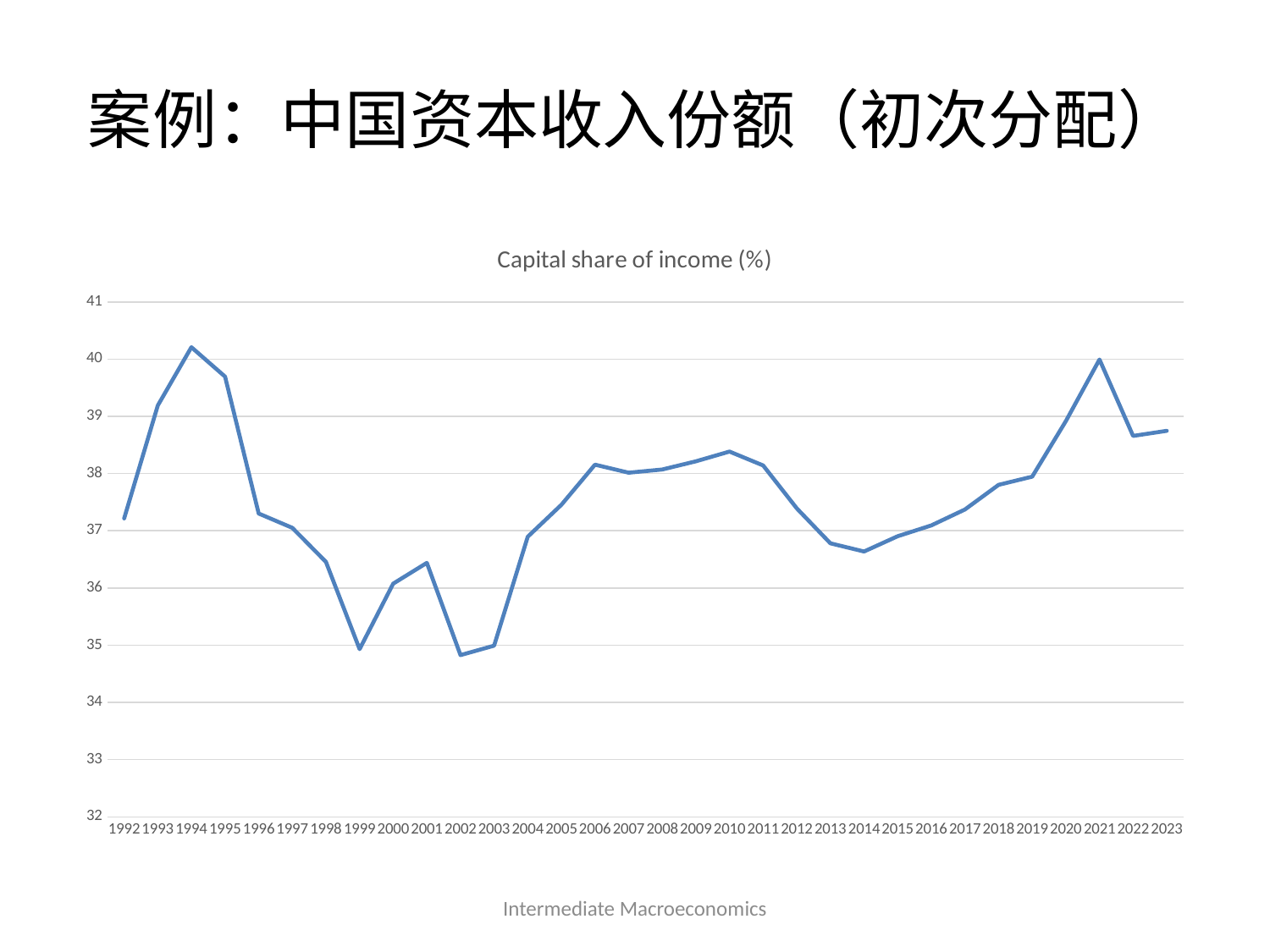

# 案例：中国资本收入份额（初次分配）

### Chart:

| Category | Capital share of income (%) |
|---|---|
| 33969 | 37.21561345124933 |
| 34334 | 39.18936344370564 |
| 34699 | 40.20765869956309 |
| 35064 | 39.694228389677846 |
| 35430 | 37.30156961912507 |
| 35795 | 37.05149595433733 |
| 36160 | 36.45509445921439 |
| 36525 | 34.93050249325342 |
| 36891 | 36.07545265710744 |
| 37256 | 36.43854447512292 |
| 37621 | 34.82616289864884 |
| 37986 | 34.99104946806188 |
| 38352 | 36.89509775692319 |
| 38717 | 37.45420243232263 |
| 39082 | 38.155200659865976 |
| 39447 | 38.01463425651157 |
| 39813 | 38.07099634574868 |
| 40178 | 38.21361153249892 |
| 40543 | 38.383739853969466 |
| 40908 | 38.14133371261478 |
| 41274 | 37.39097255746593 |
| 41639 | 36.77970234915084 |
| 42004 | 36.636749372361464 |
| 42369 | 36.904329512227626 |
| 42735 | 37.092981987689896 |
| 43100 | 37.37183696040039 |
| 43465 | 37.80206076248059 |
| 43830 | 37.94585222812583 |
| 44196 | 38.91609533459554 |
| 44561 | 39.99292574116566 |
| 44926 | 38.657526537198564 |
| 45291 | 38.74614580539774 |
Intermediate Macroeconomics